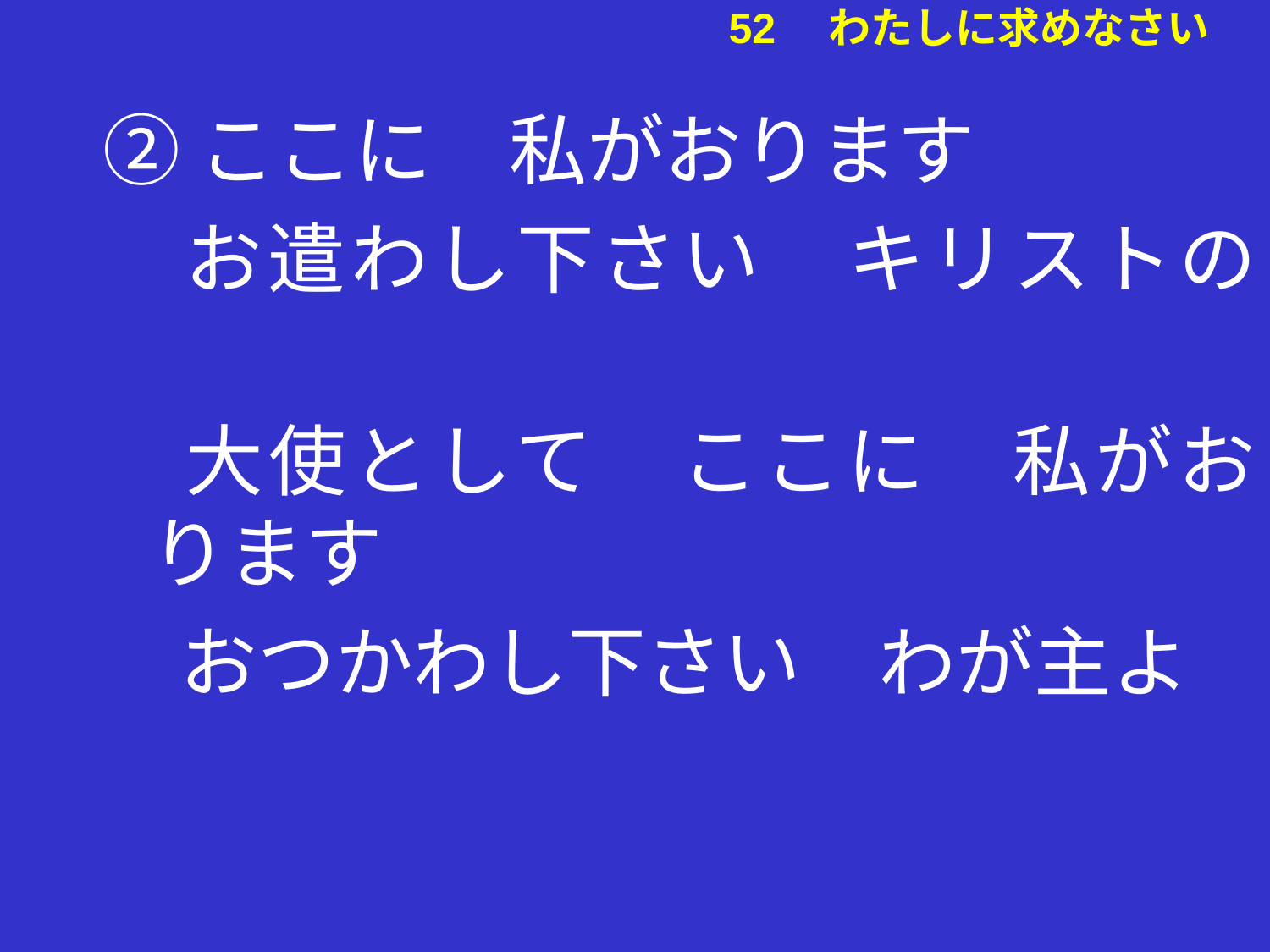

②ここに　私がおります
　お遣わし下さい　キリストの
　大使として　ここに　私がおります
　おつかわし下さい　わが主よ
# 52　わたしに求めなさい